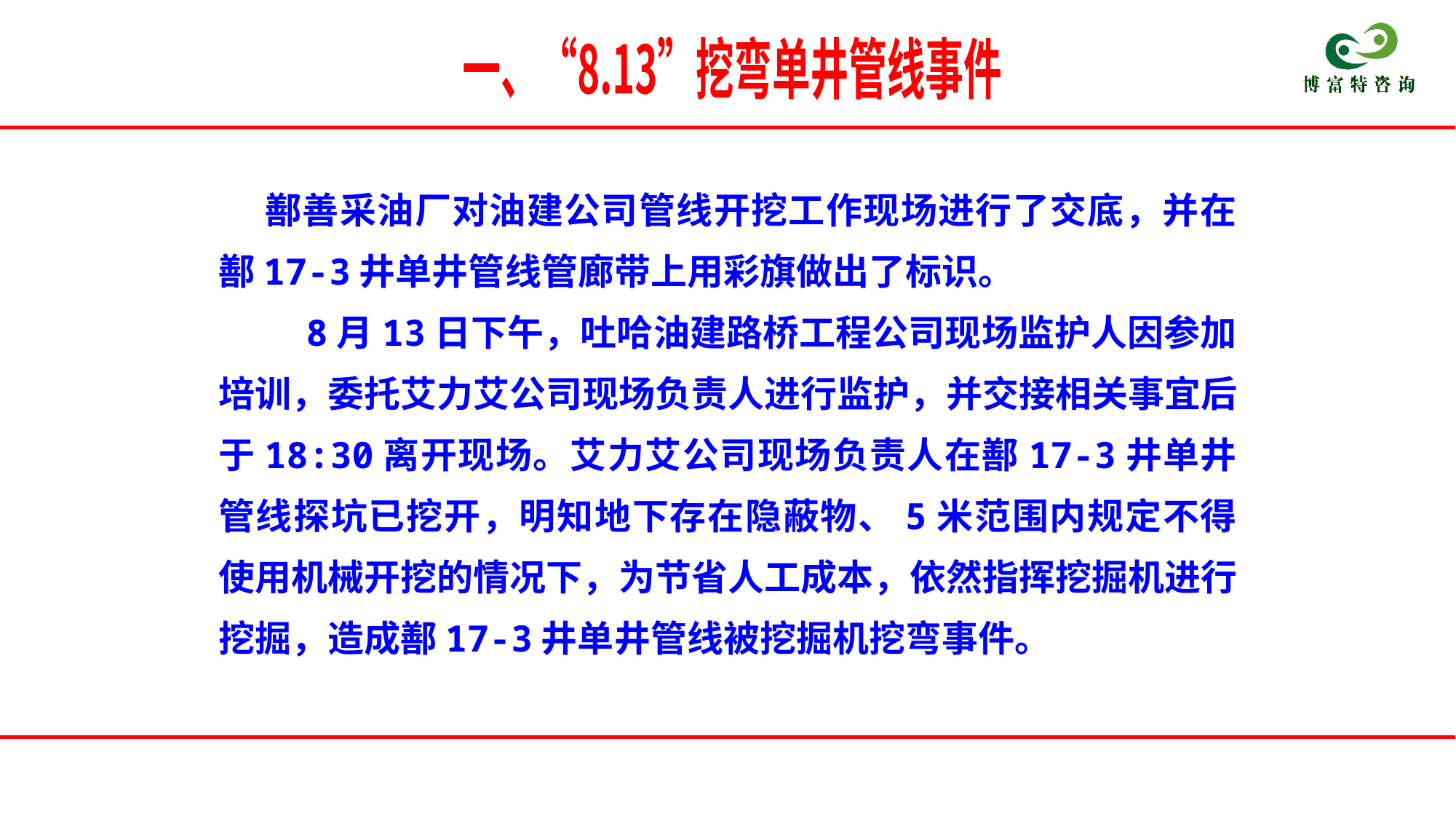

一、“8.13”挖弯单井管线事件
    鄯善采油厂对油建公司管线开挖工作现场进行了交底，并在鄯17-3井单井管线管廊带上用彩旗做出了标识。
    8月13日下午，吐哈油建路桥工程公司现场监护人因参加培训，委托艾力艾公司现场负责人进行监护，并交接相关事宜后于18:30离开现场。艾力艾公司现场负责人在鄯17-3井单井管线探坑已挖开，明知地下存在隐蔽物、5米范围内规定不得使用机械开挖的情况下，为节省人工成本，依然指挥挖掘机进行挖掘，造成鄯17-3井单井管线被挖掘机挖弯事件。